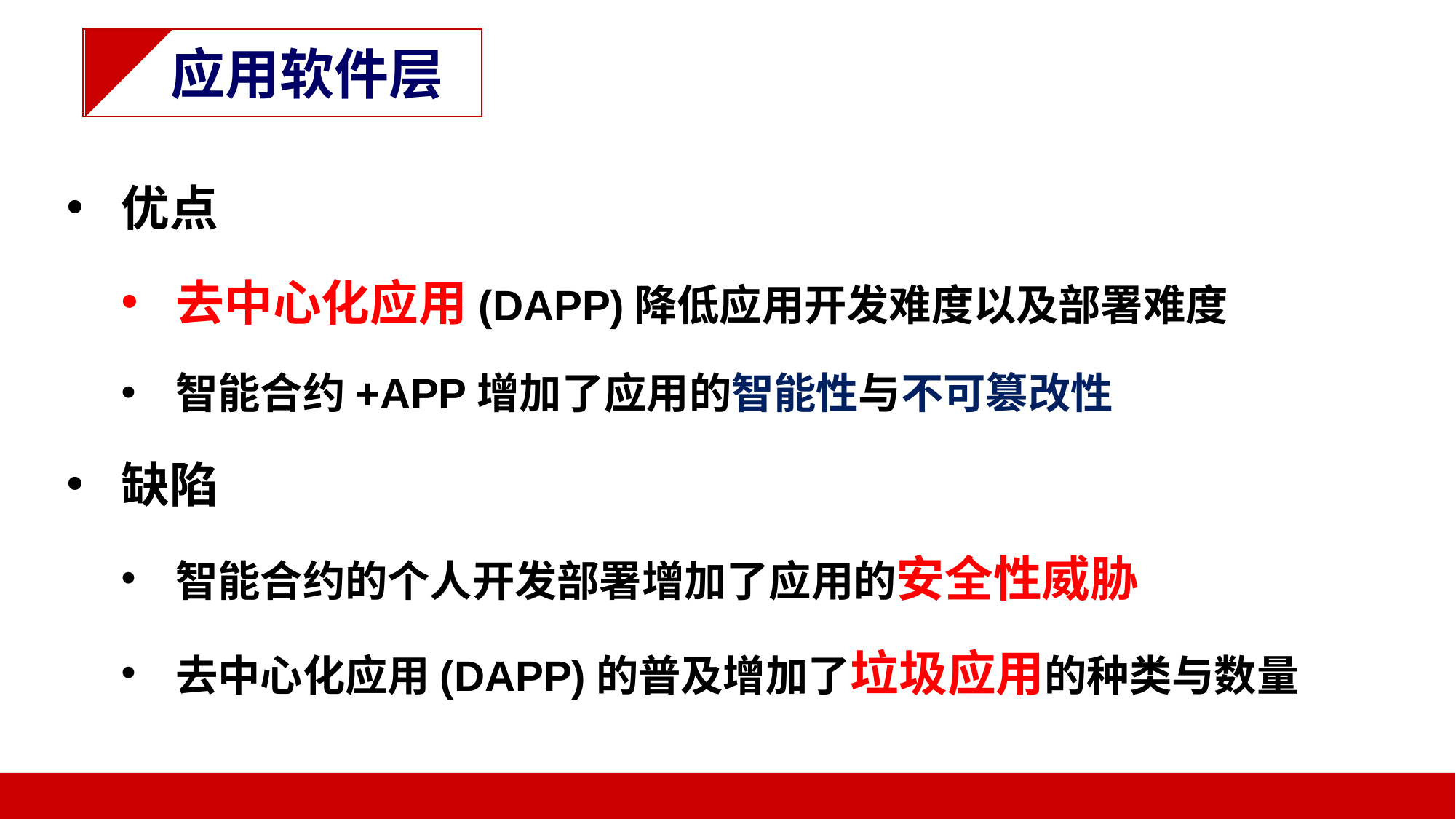

应用软件层
优点
去中心化应用(DAPP)降低应用开发难度以及部署难度
智能合约+APP增加了应用的智能性与不可篡改性
缺陷
智能合约的个人开发部署增加了应用的安全性威胁
去中心化应用(DAPP)的普及增加了垃圾应用的种类与数量